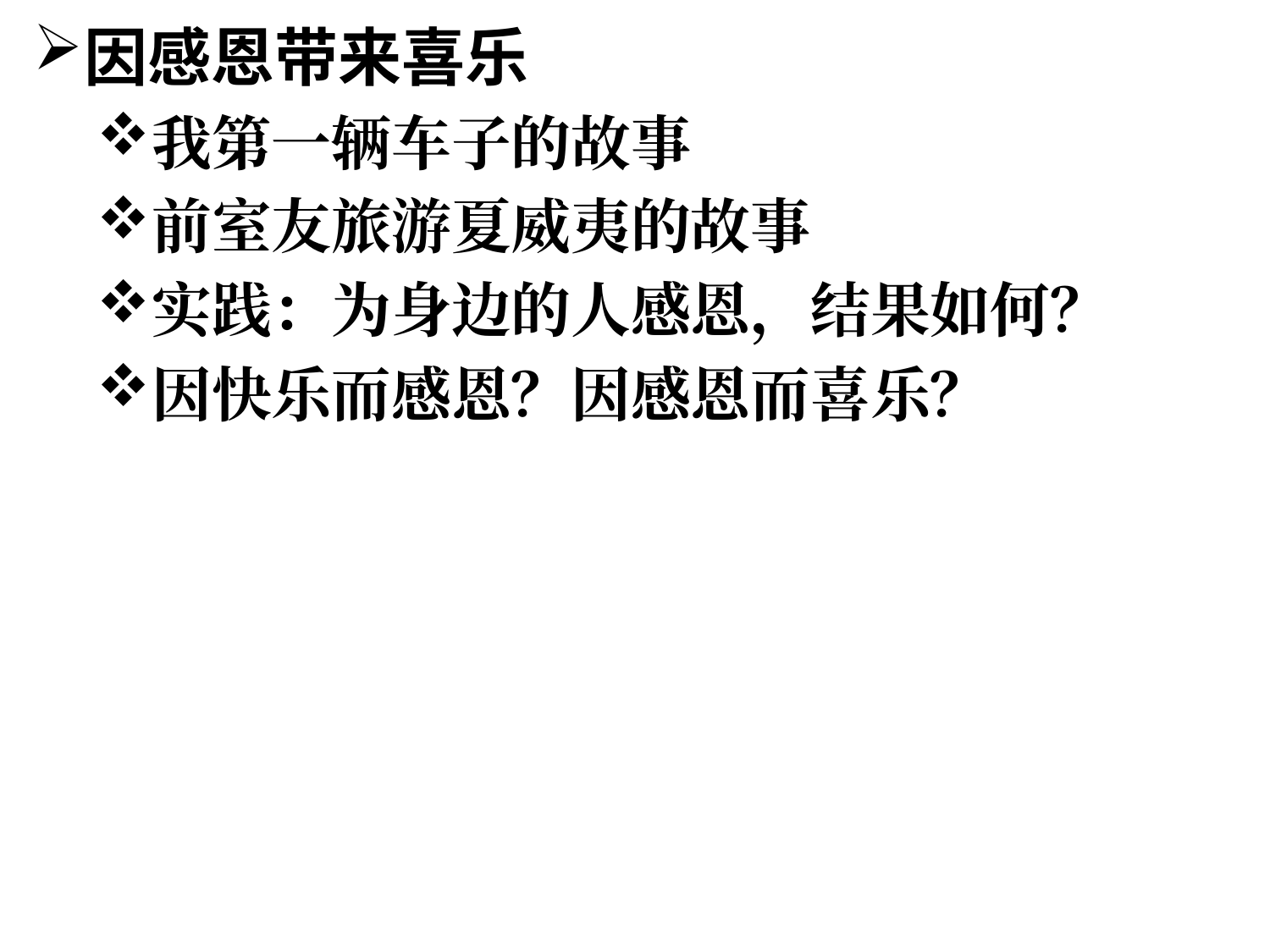

因感恩带来喜乐
我第一辆车子的故事
前室友旅游夏威夷的故事
实践：为身边的人感恩，结果如何？
因快乐而感恩？因感恩而喜乐？